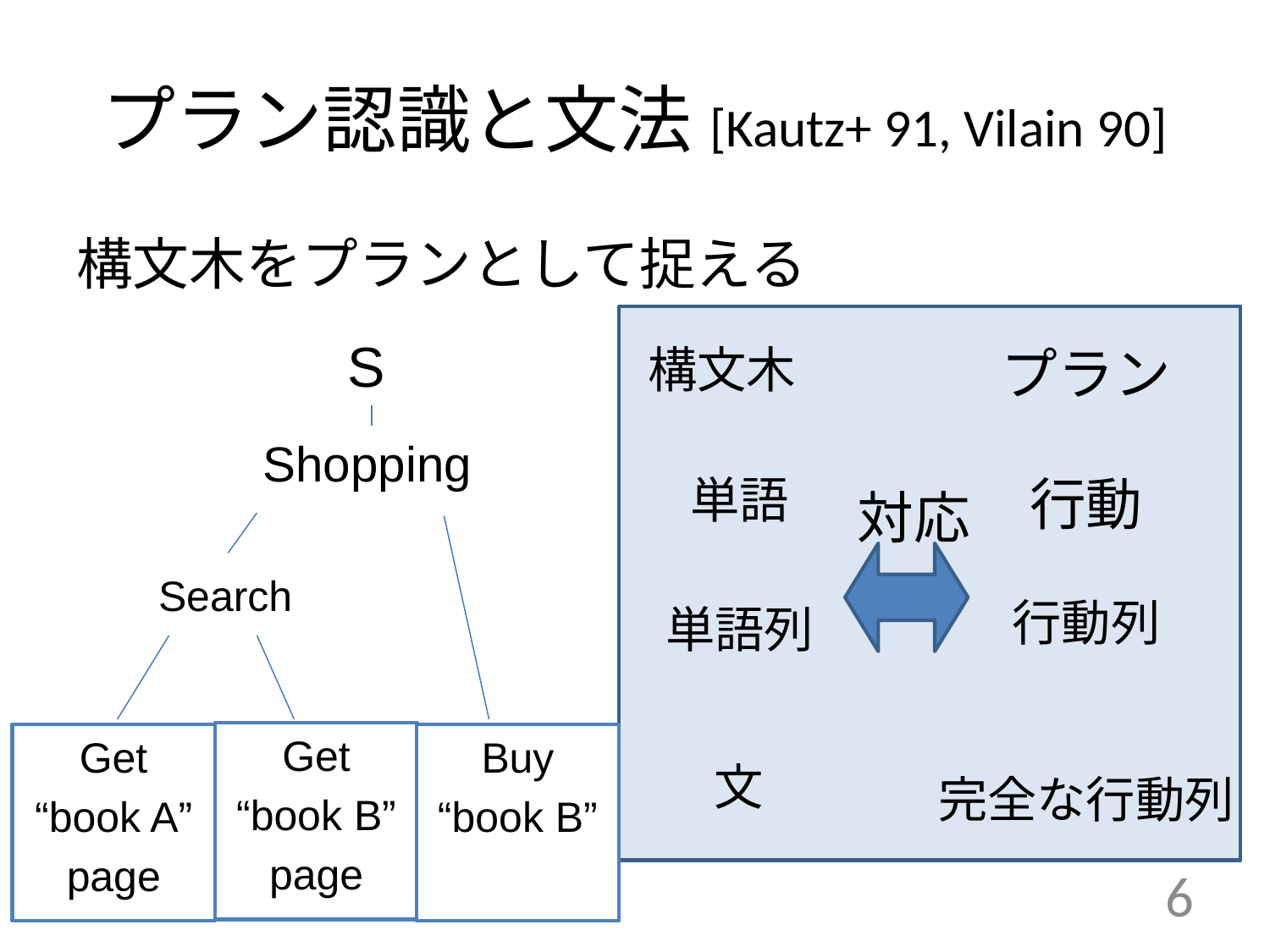

# プラン認識と文法[Kautz+ 91, Vilain 90]
構文木をプランとして捉える

S
Shopping
Search
Get
“book A”
page
Get
“book B”
page
Buy
“book B”

構文木
プラン
単語
行動
対応

行動列
単語列
文
完全な行動列
6